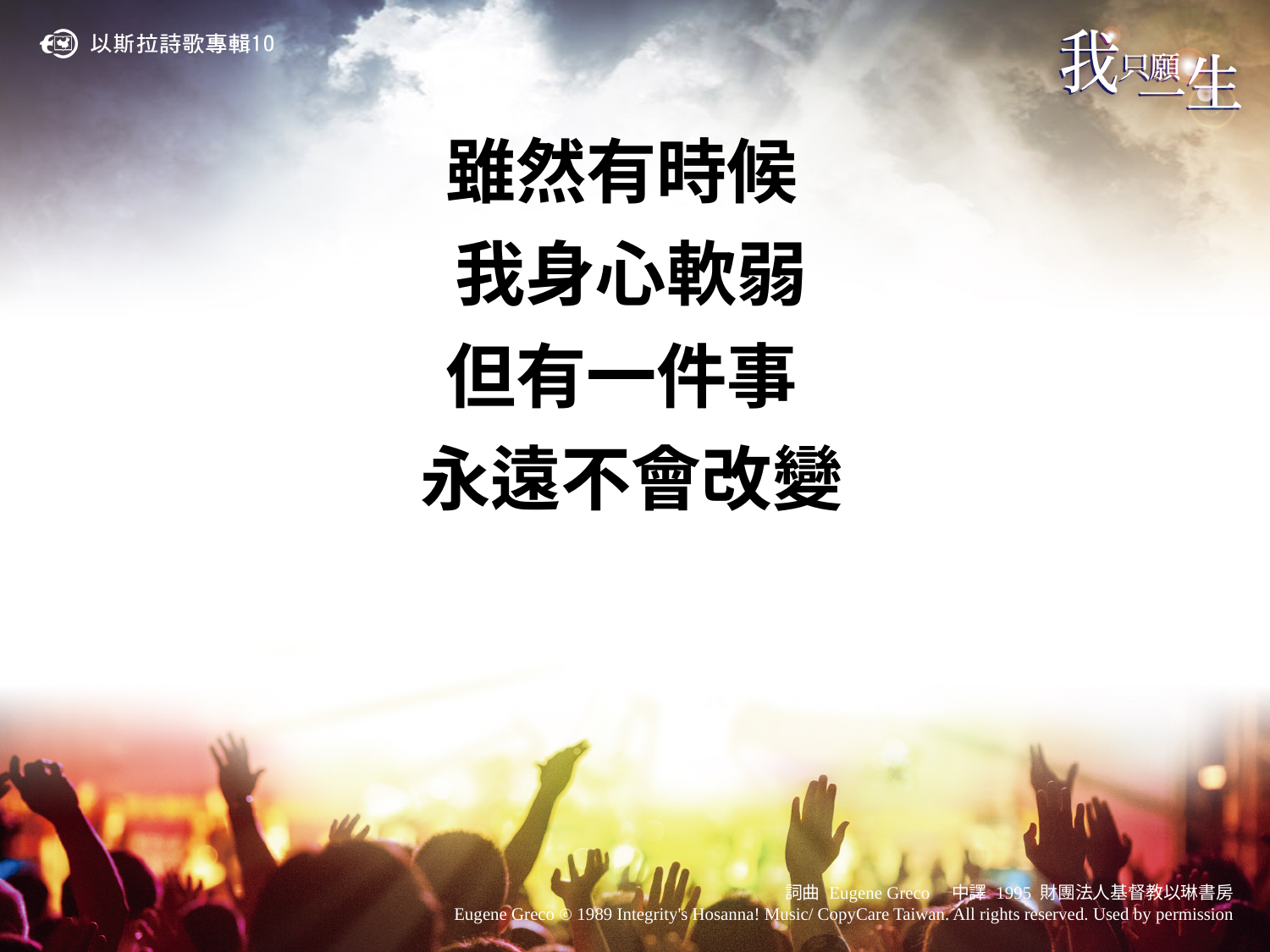

雖然有時候
我身心軟弱
但有一件事
永遠不會改變
詞曲 Eugene Greco    中譯 1995 財團法人基督教以琳書房
Eugene Greco ⓒ 1989 Integrity's Hosanna! Music/ CopyCare Taiwan. All rights reserved. Used by permission